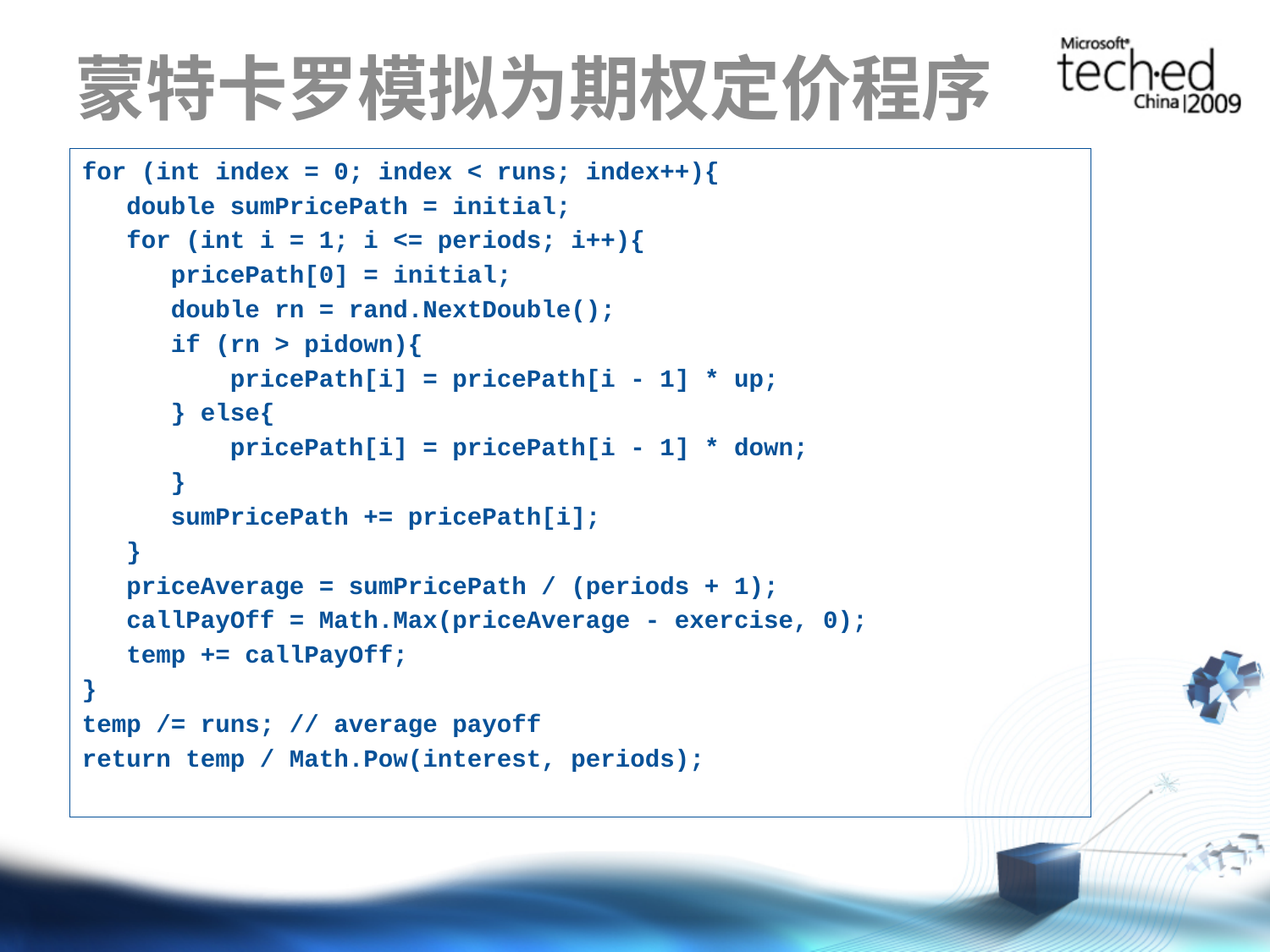

# 蒙特卡罗模拟为期权定价程序
for (int index = 0; index < runs; index++){
   double sumPricePath = initial;
   for (int i = 1; i <= periods; i++){
      pricePath[0] = initial;
      double rn = rand.NextDouble();
      if (rn > pidown){
          pricePath[i] = pricePath[i - 1] * up;
      } else{
          pricePath[i] = pricePath[i - 1] * down;
      }
      sumPricePath += pricePath[i];
   }
   priceAverage = sumPricePath / (periods + 1);
   callPayOff = Math.Max(priceAverage - exercise, 0);
   temp += callPayOff;
}
temp /= runs; // average payoff
return temp / Math.Pow(interest, periods);